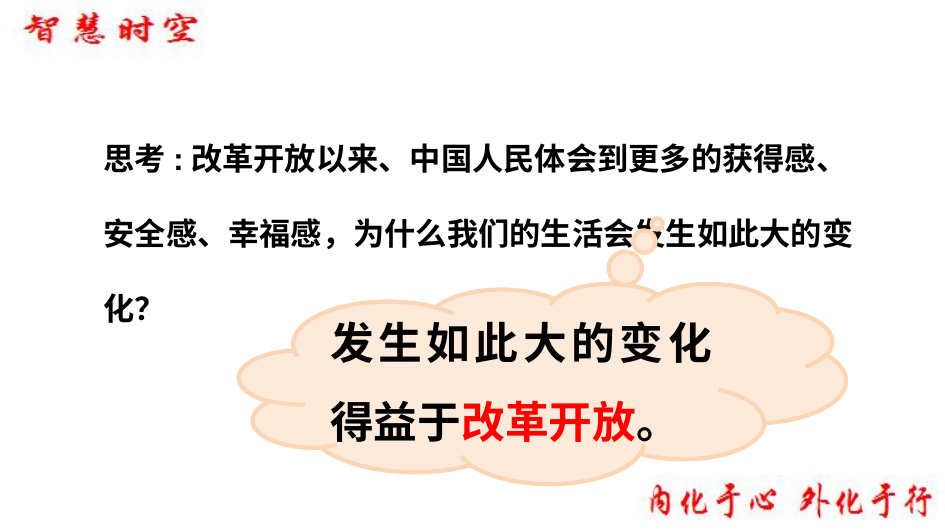

思考:改革开放以来、中国人民体会到更多的获得感、安全感、幸福感，为什么我们的生活会发生如此大的变化？

发生如此大的变化得益于改革开放。